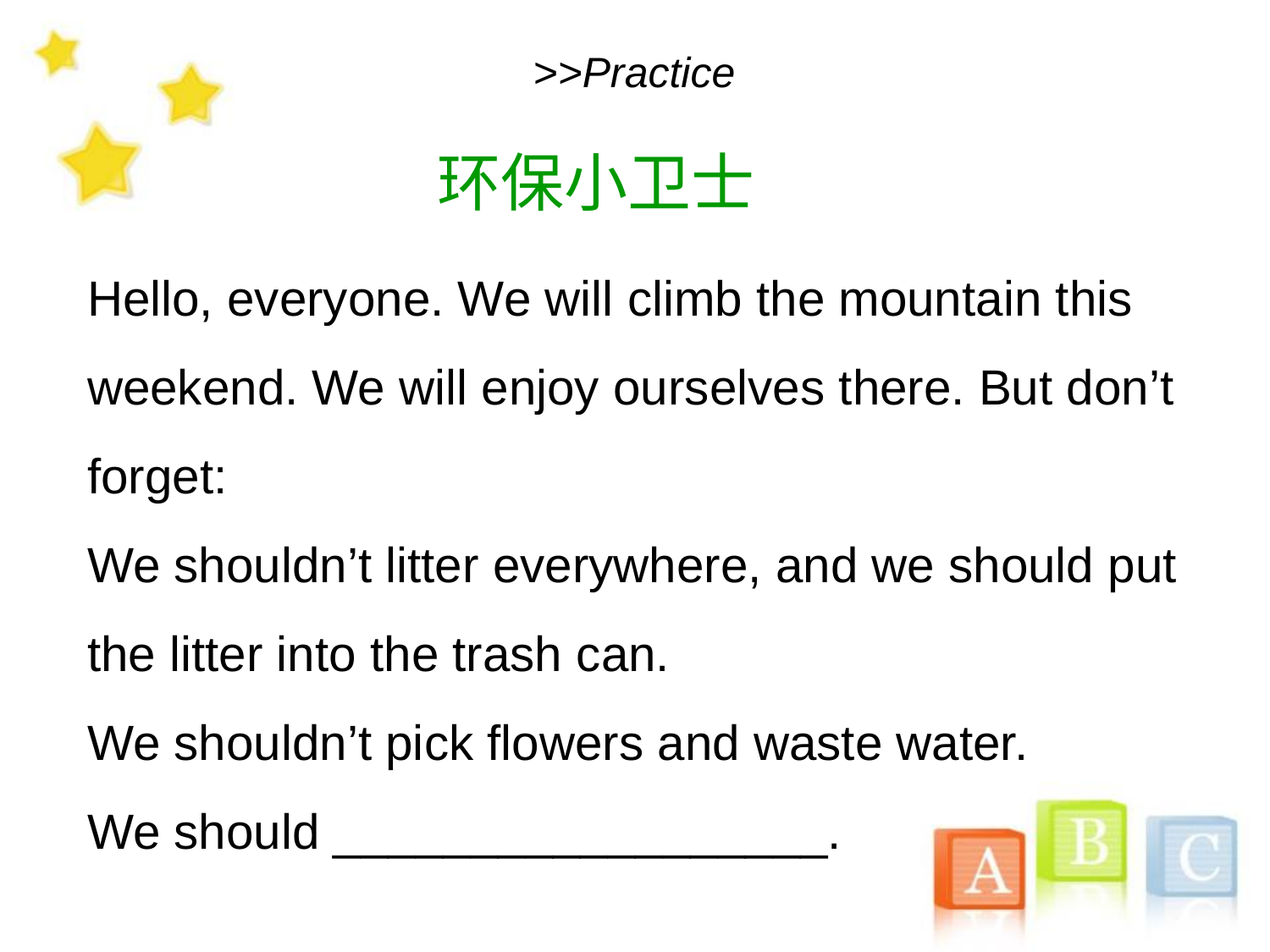

# >>Practice
环保小卫士
Hello, everyone. We will climb the mountain this weekend. We will enjoy ourselves there. But don’t forget:
We shouldn’t litter everywhere, and we should put
the litter into the trash can.
We shouldn’t pick flowers and waste water.
We should __________________.